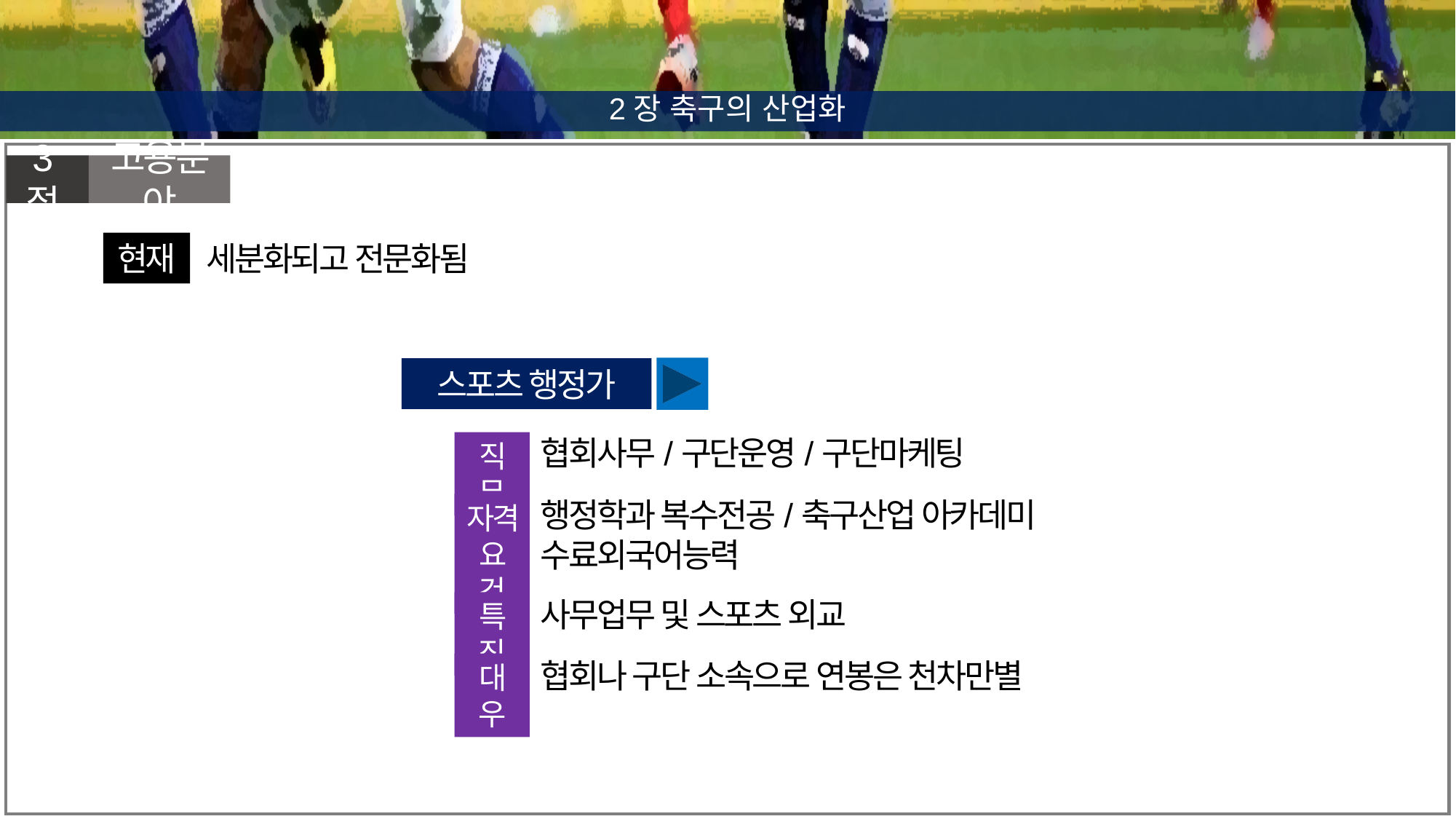

2장 축구의 산업화
3절
고용분야
현재
세분화되고 전문화됨

스포츠 행정가
협회사무/구단운영/구단마케팅
직무
행정학과 복수전공/축구산업 아카데미 수료외국어능력
자격요건
사무업무 및 스포츠 외교
특징
협회나 구단 소속으로 연봉은 천차만별
대우